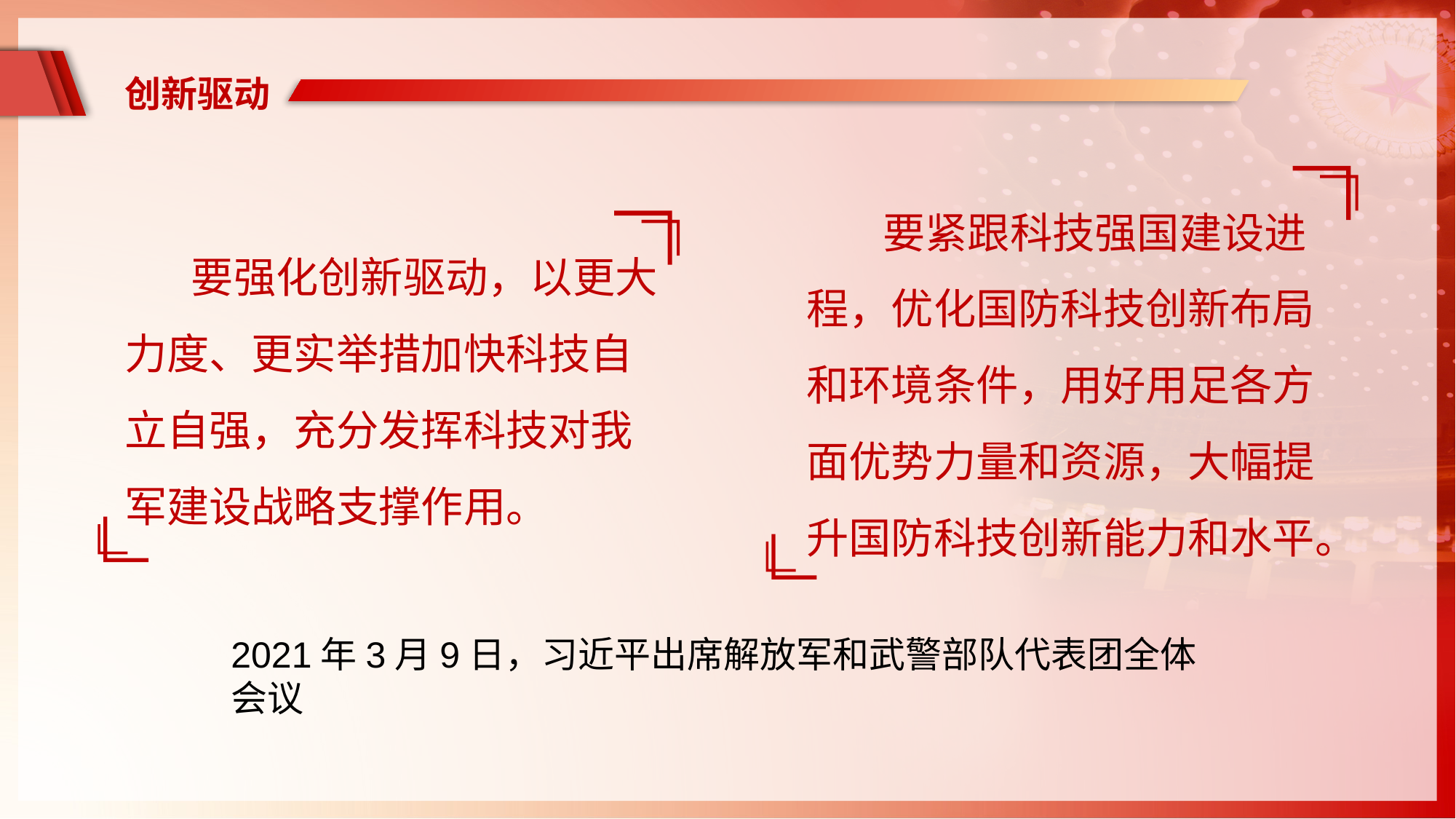

创新驱动

       要紧跟科技强国建设进程，优化国防科技创新布局和环境条件，用好用足各方面优势力量和资源，大幅提升国防科技创新能力和水平。

      要强化创新驱动，以更大力度、更实举措加快科技自立自强，充分发挥科技对我军建设战略支撑作用。

2021年3月9日，习近平出席解放军和武警部队代表团全体会议